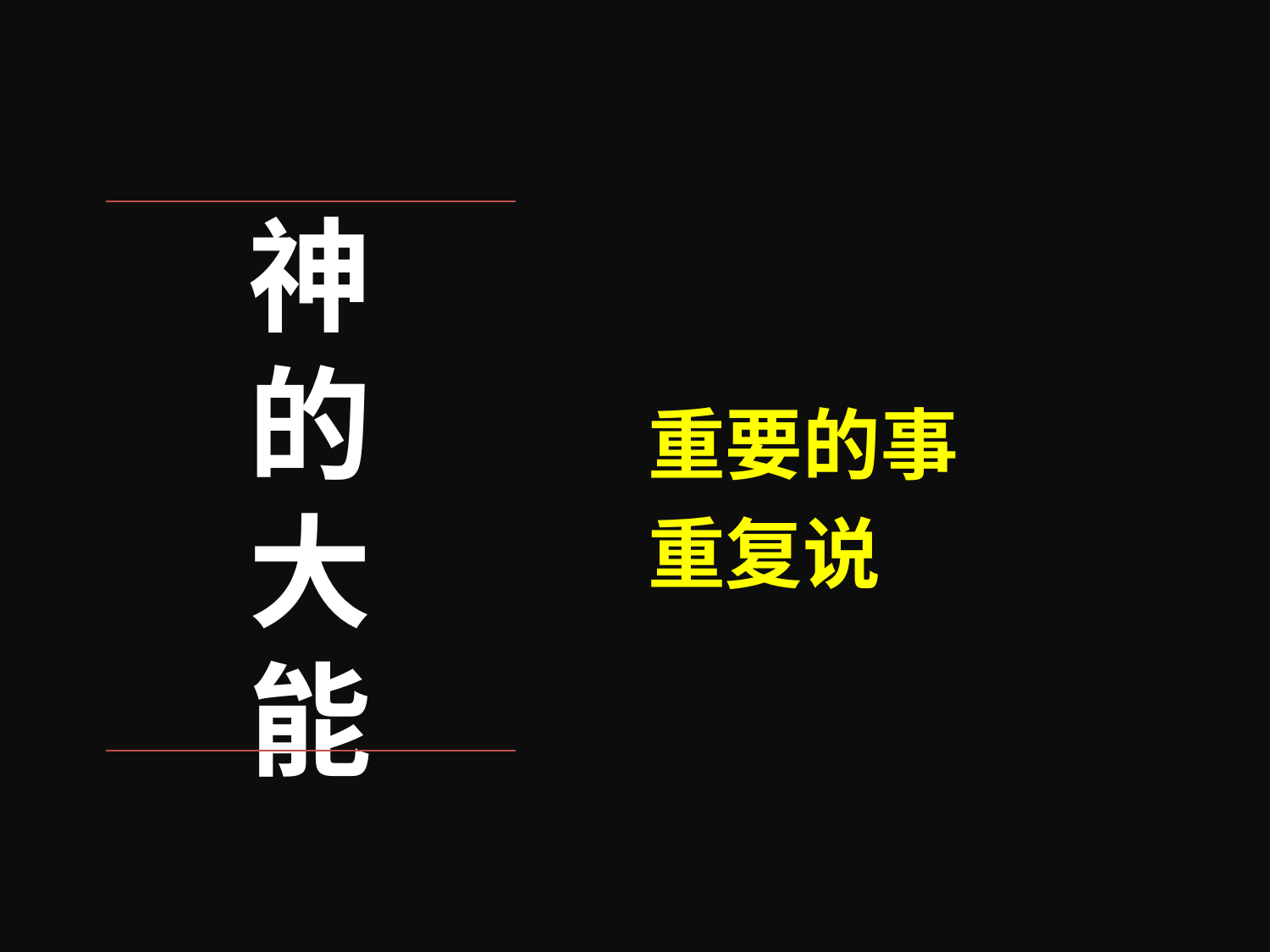

# 神 的 大 能

重要的事
重复说